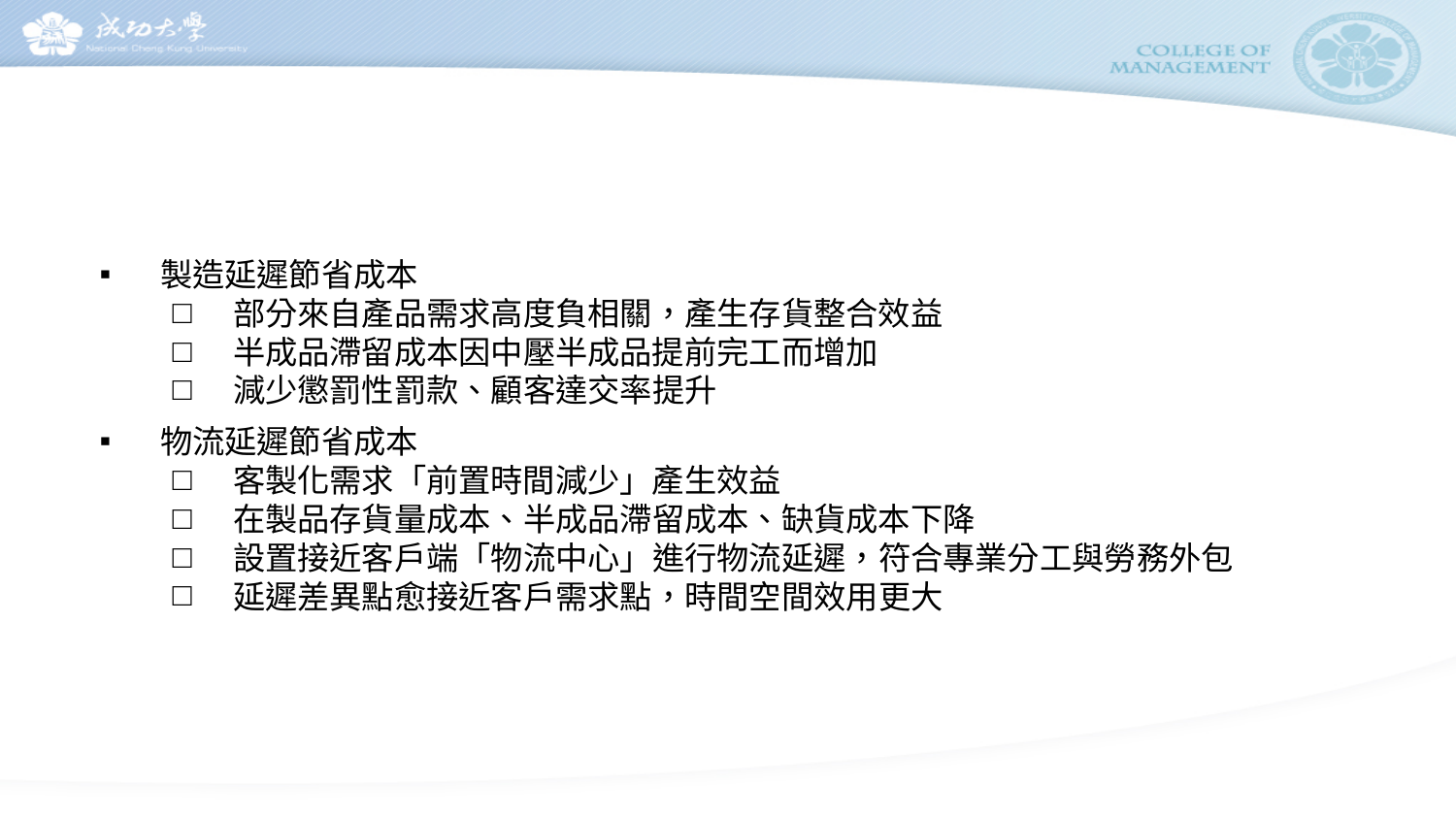

#
製造延遲節省成本
部分來自產品需求高度負相關，產生存貨整合效益
半成品滯留成本因中壓半成品提前完工而增加
減少懲罰性罰款、顧客達交率提升
物流延遲節省成本
客製化需求「前置時間減少」產生效益
在製品存貨量成本、半成品滯留成本、缺貨成本下降
設置接近客戶端「物流中心」進行物流延遲，符合專業分工與勞務外包
延遲差異點愈接近客戶需求點，時間空間效用更大
28